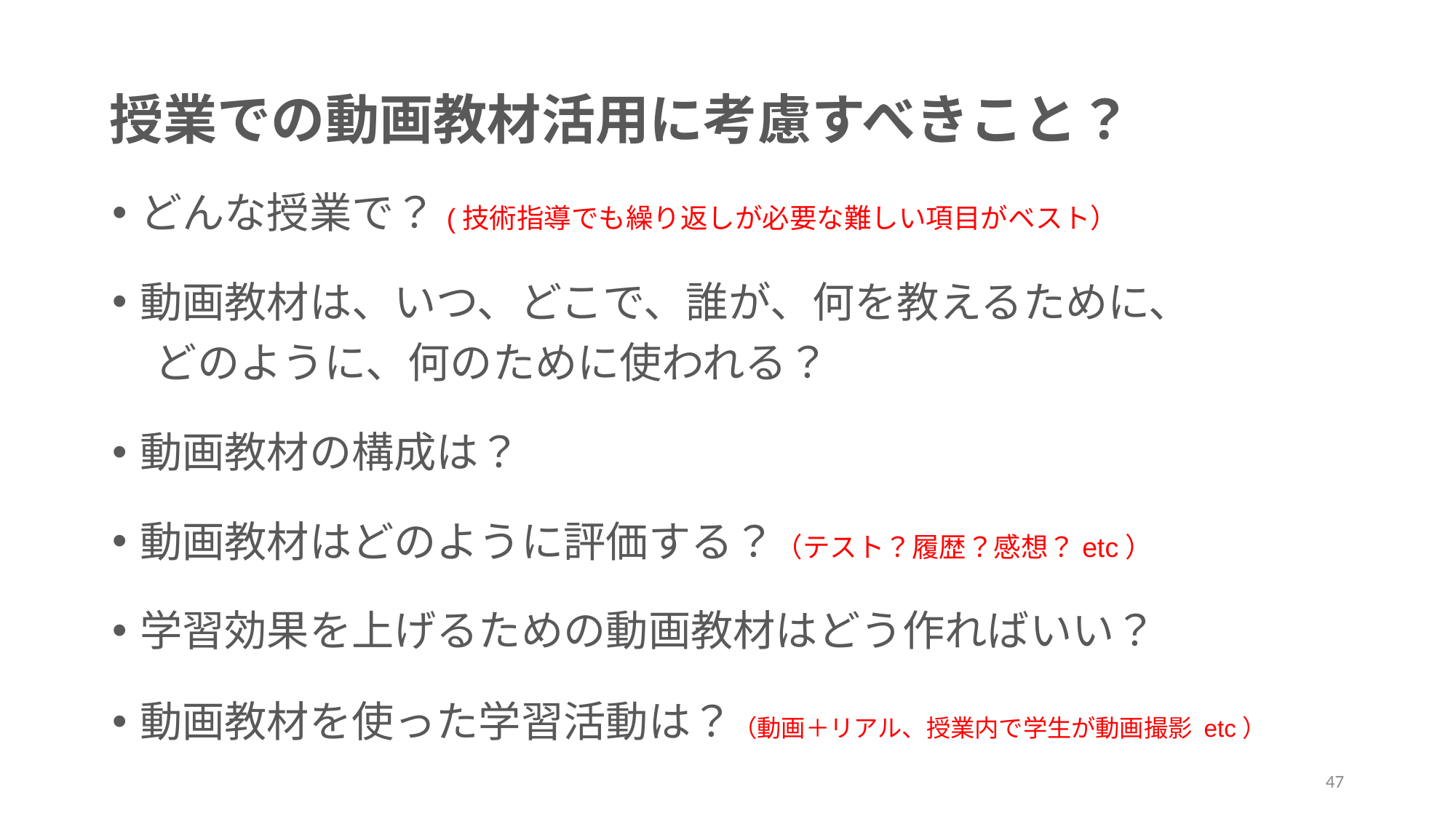

# 授業での動画教材活用に考慮すべきこと？
どんな授業で？(技術指導でも繰り返しが必要な難しい項目がベスト）

動画教材は、いつ、どこで、誰が、何を教えるために、
　どのように、何のために使われる？

動画教材の構成は？

動画教材はどのように評価する？（テスト？履歴？感想？etc）

学習効果を上げるための動画教材はどう作ればいい？

動画教材を使った学習活動は？（動画＋リアル、授業内で学生が動画撮影 etc）
47